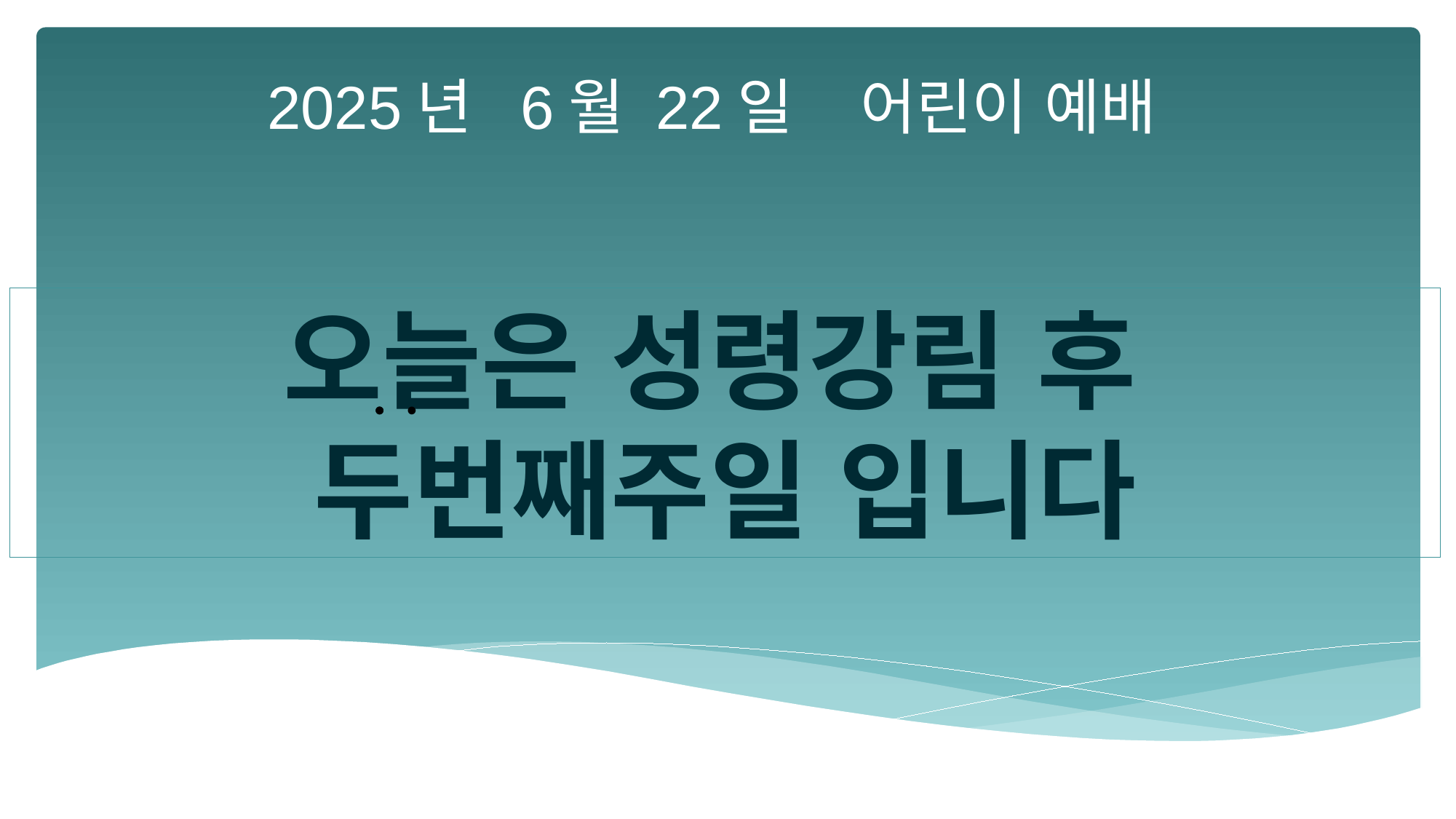

2025년  6월 22일    어린이 예배
오늘은 성령강림 후
두번째주일 입니다
•
•
•